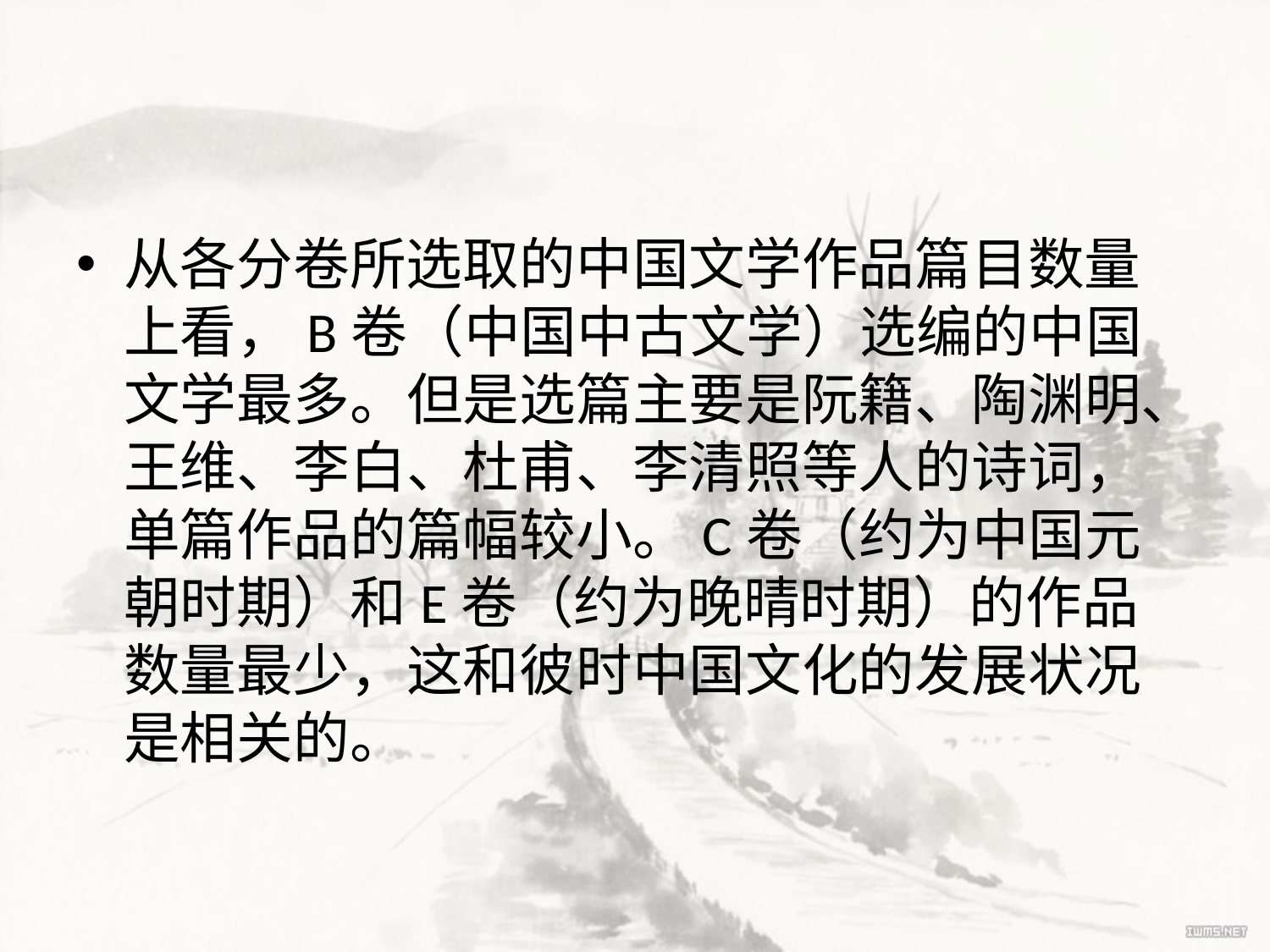

#
从各分卷所选取的中国文学作品篇目数量上看，B卷（中国中古文学）选编的中国文学最多。但是选篇主要是阮籍、陶渊明、王维、李白、杜甫、李清照等人的诗词，单篇作品的篇幅较小。C卷（约为中国元朝时期）和E卷（约为晚晴时期）的作品数量最少，这和彼时中国文化的发展状况是相关的。